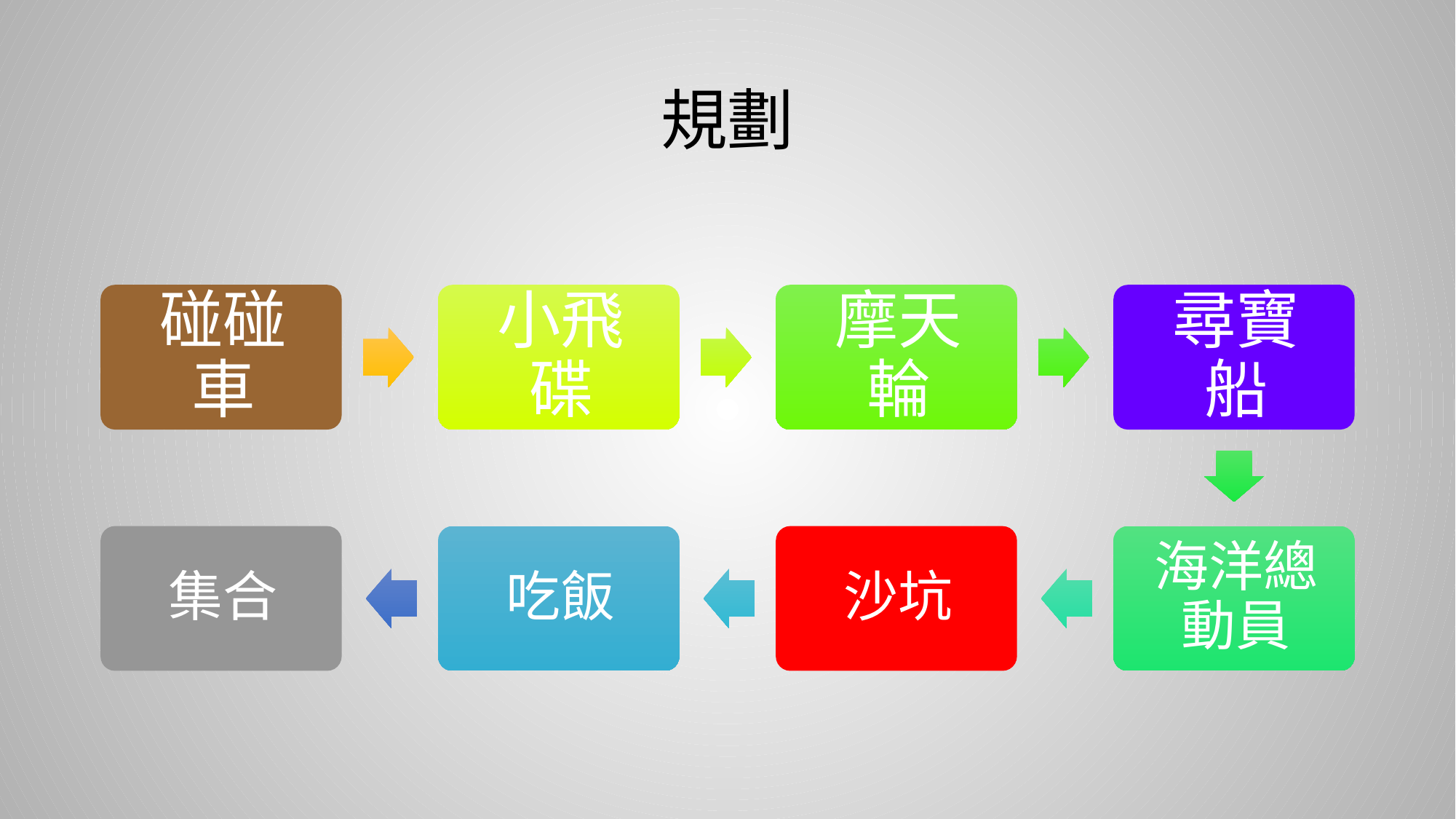

# 規劃
碰碰車

小飛碟

摩天輪

尋寶船

海洋總動員

沙坑

吃飯

集合